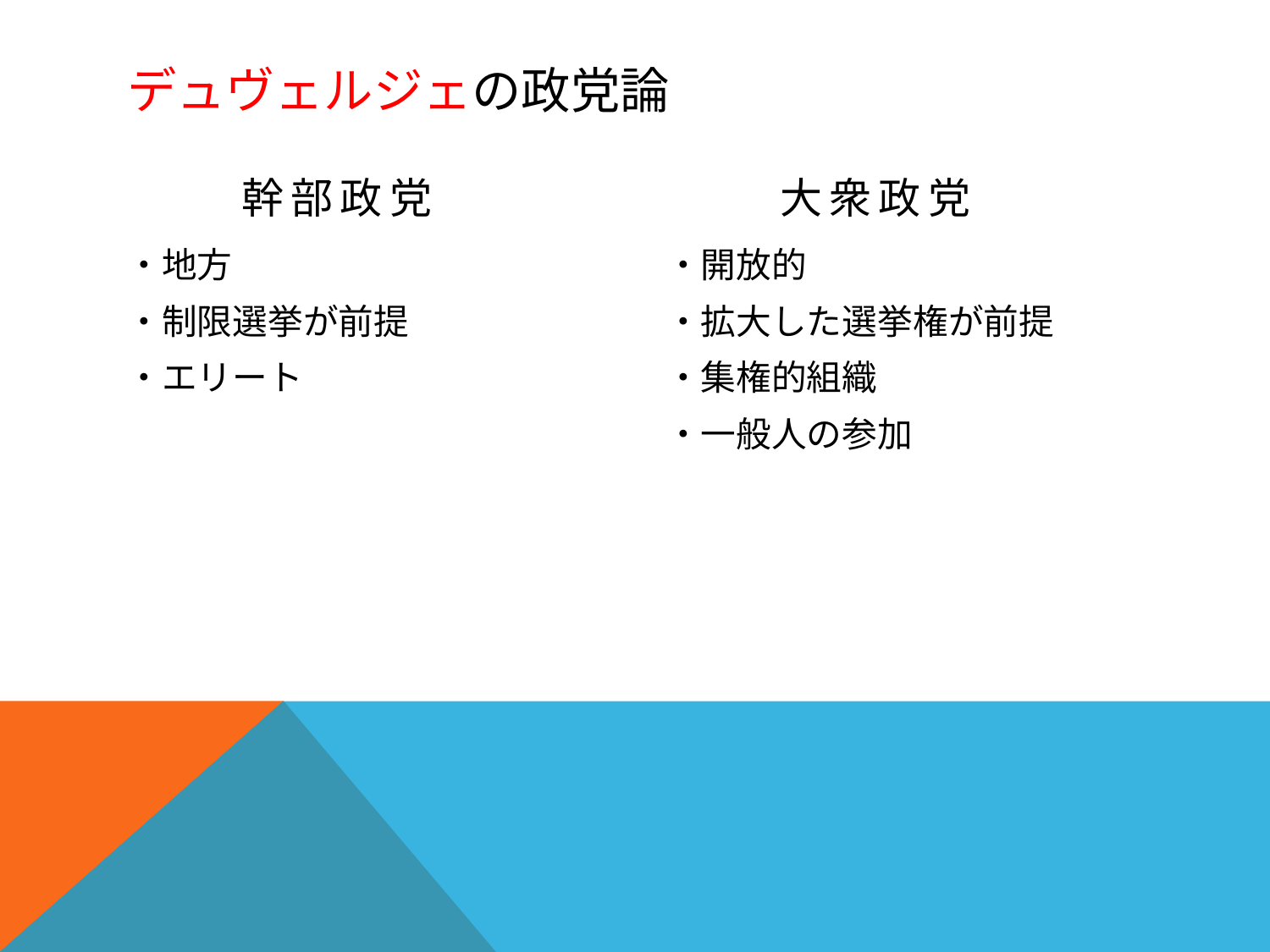

# デュヴェルジェの政党論
幹部政党
大衆政党
・地方
・制限選挙が前提
・エリート
・開放的
・拡大した選挙権が前提
・集権的組織
・一般人の参加